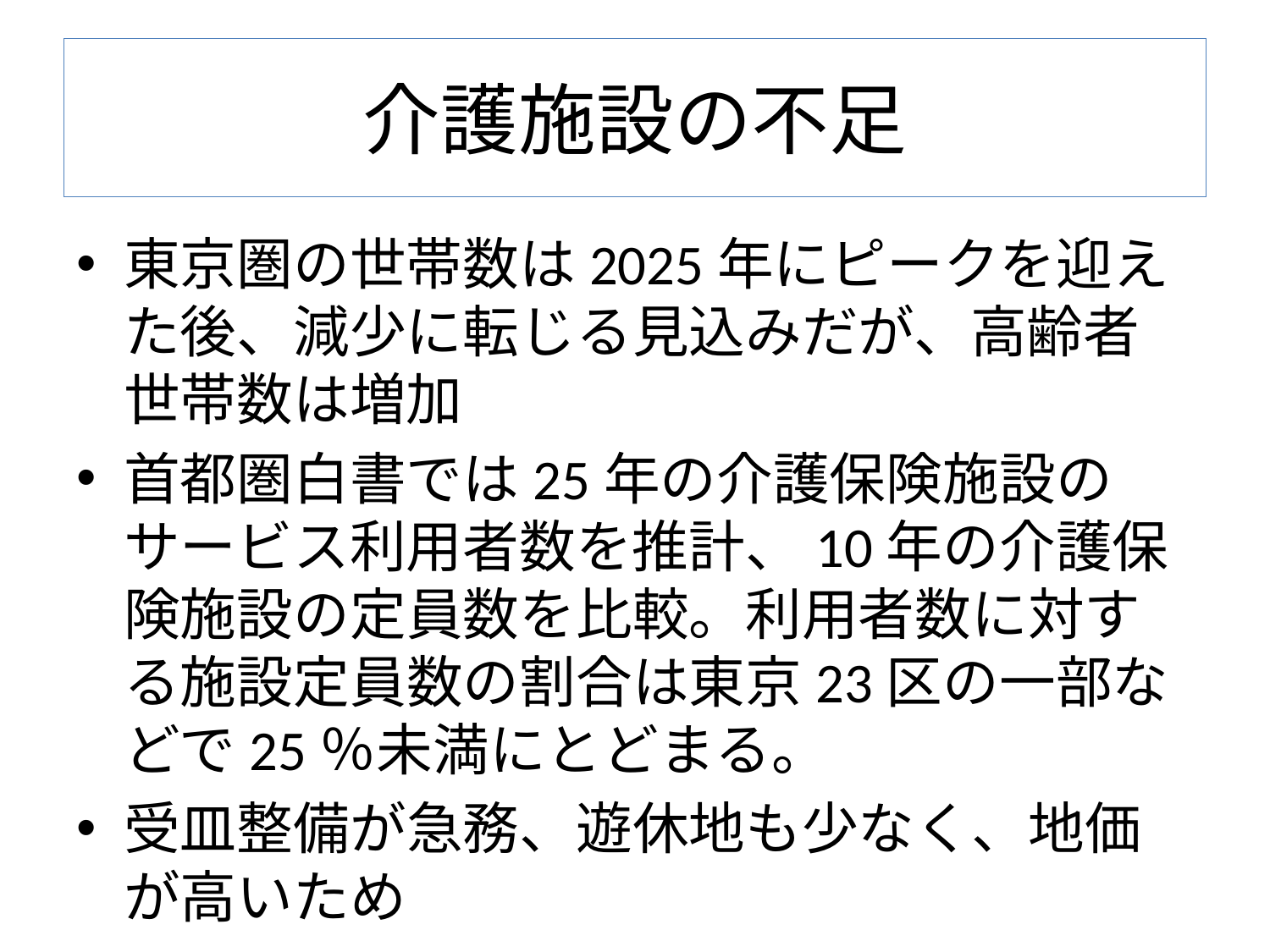

# 介護施設の不足
東京圏の世帯数は2025年にピークを迎えた後、減少に転じる見込みだが、高齢者世帯数は増加
首都圏白書では25年の介護保険施設のサービス利用者数を推計、10年の介護保険施設の定員数を比較。利用者数に対する施設定員数の割合は東京23区の一部などで25％未満にとどまる。
受皿整備が急務、遊休地も少なく、地価が高いため